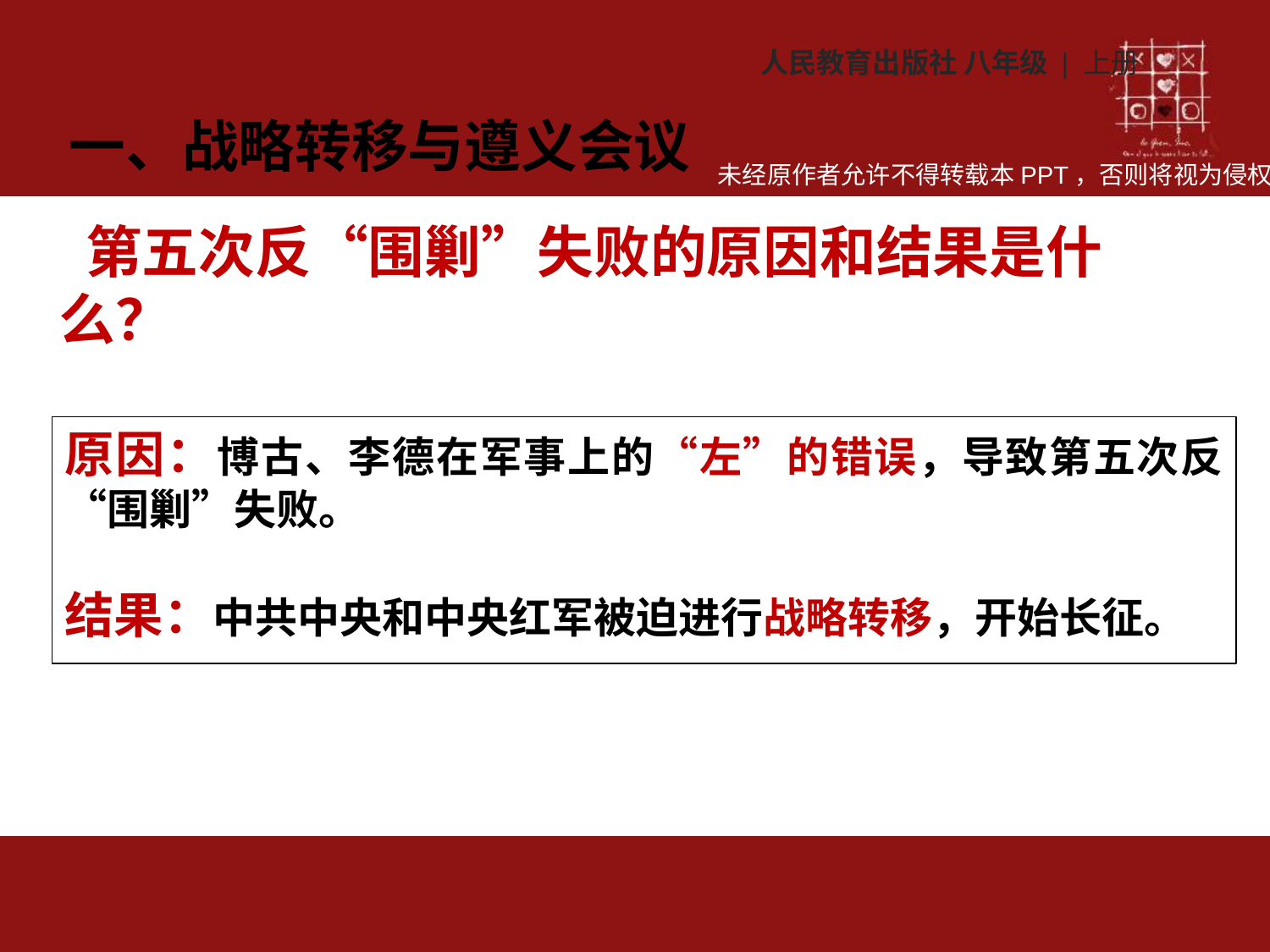

人民教育出版社 八年级 | 上册
一、战略转移与遵义会议
 第五次反“围剿”失败的原因和结果是什么？
原因：博古、李德在军事上的“左”的错误，导致第五次反“围剿”失败。

结果：中共中央和中央红军被迫进行战略转移，开始长征。